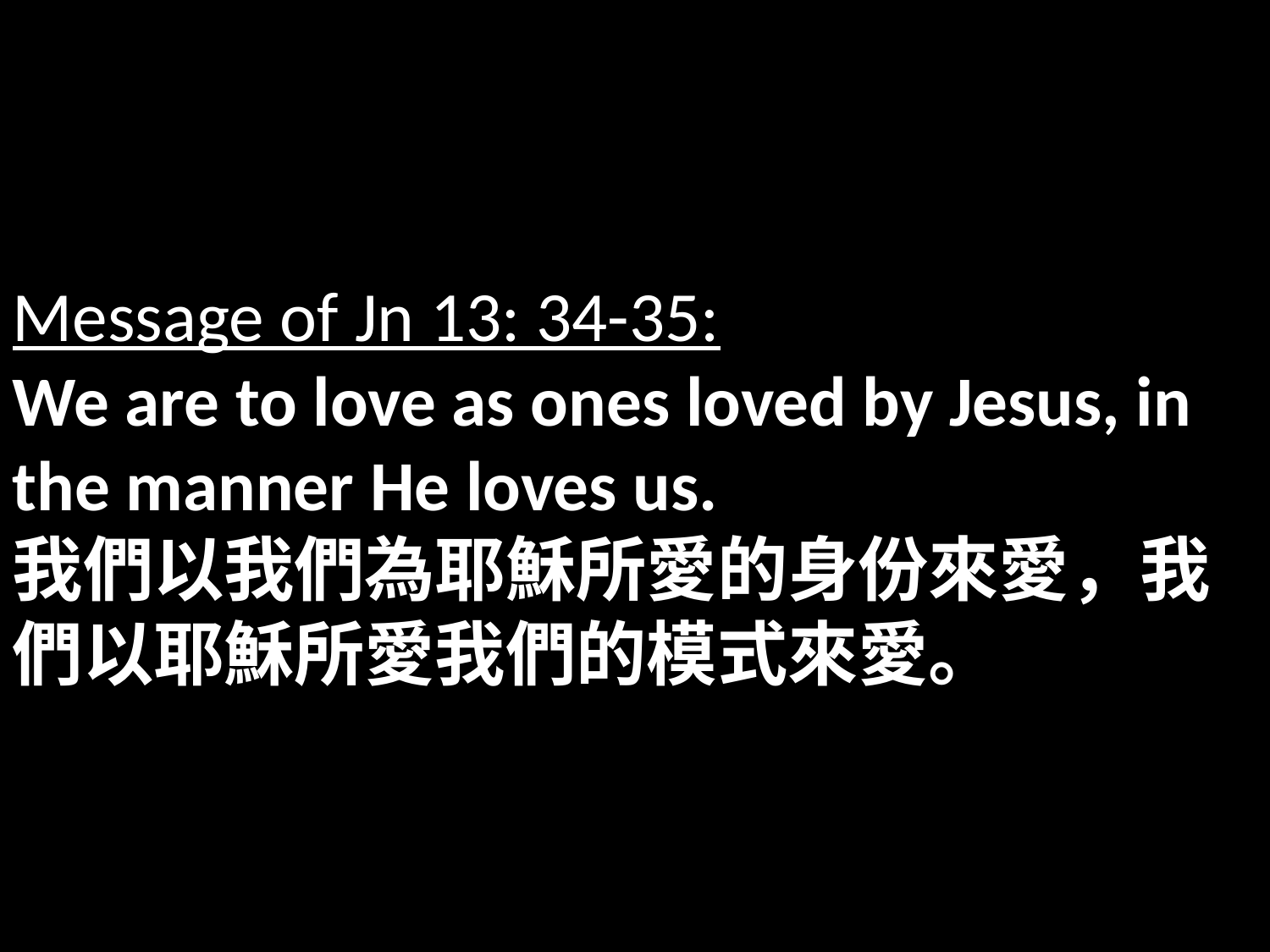

Message of Jn 13: 34-35:
We are to love as ones loved by Jesus, in the manner He loves us.
我們以我們為耶穌所愛的身份來愛，我們以耶穌所愛我們的模式來愛。